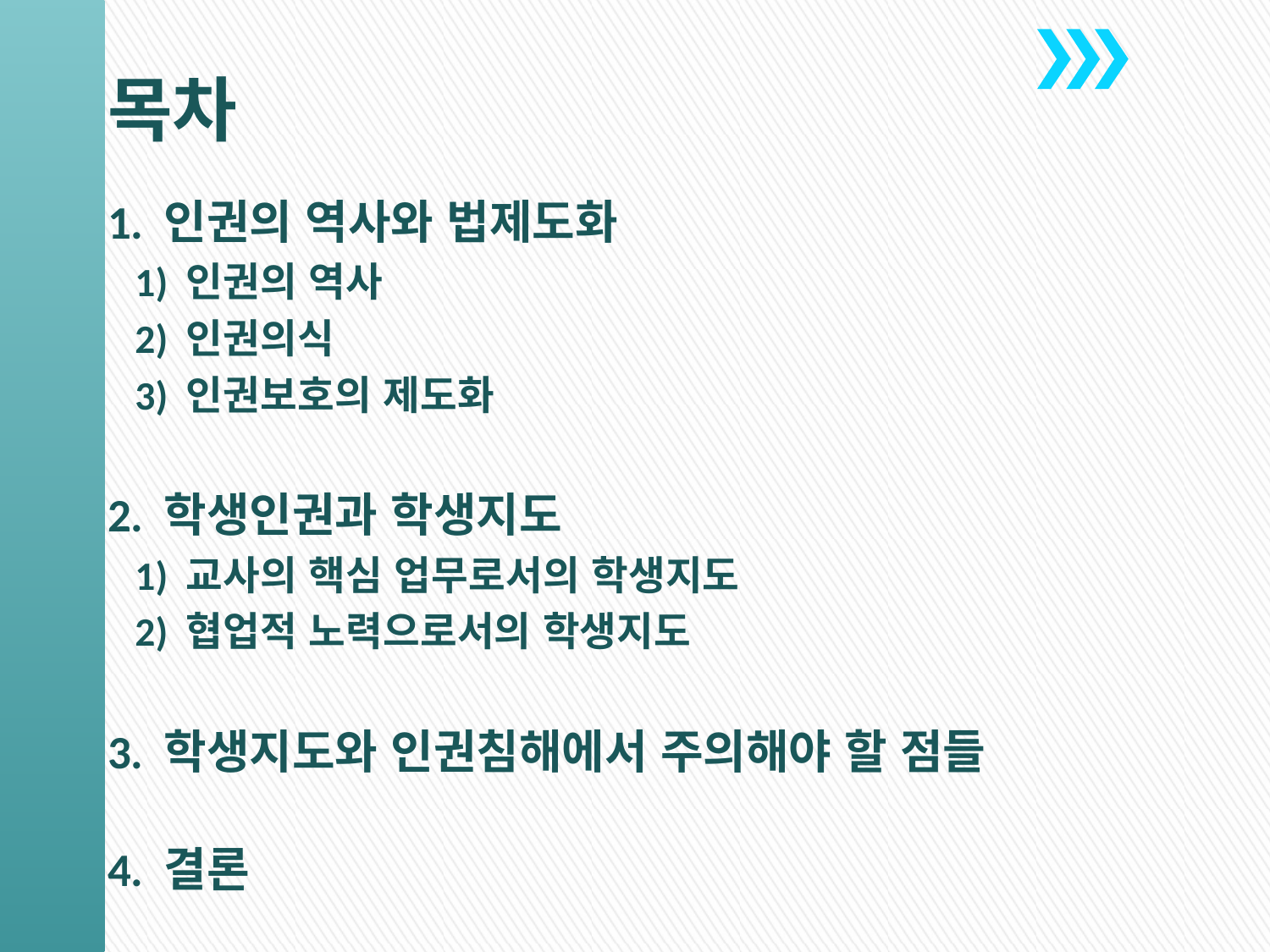

# 목차
1. 인권의 역사와 법제도화
   1) 인권의 역사
   2) 인권의식
   3) 인권보호의 제도화

2. 학생인권과 학생지도
   1) 교사의 핵심 업무로서의 학생지도
   2) 협업적 노력으로서의 학생지도

3. 학생지도와 인권침해에서 주의해야 할 점들

4. 결론